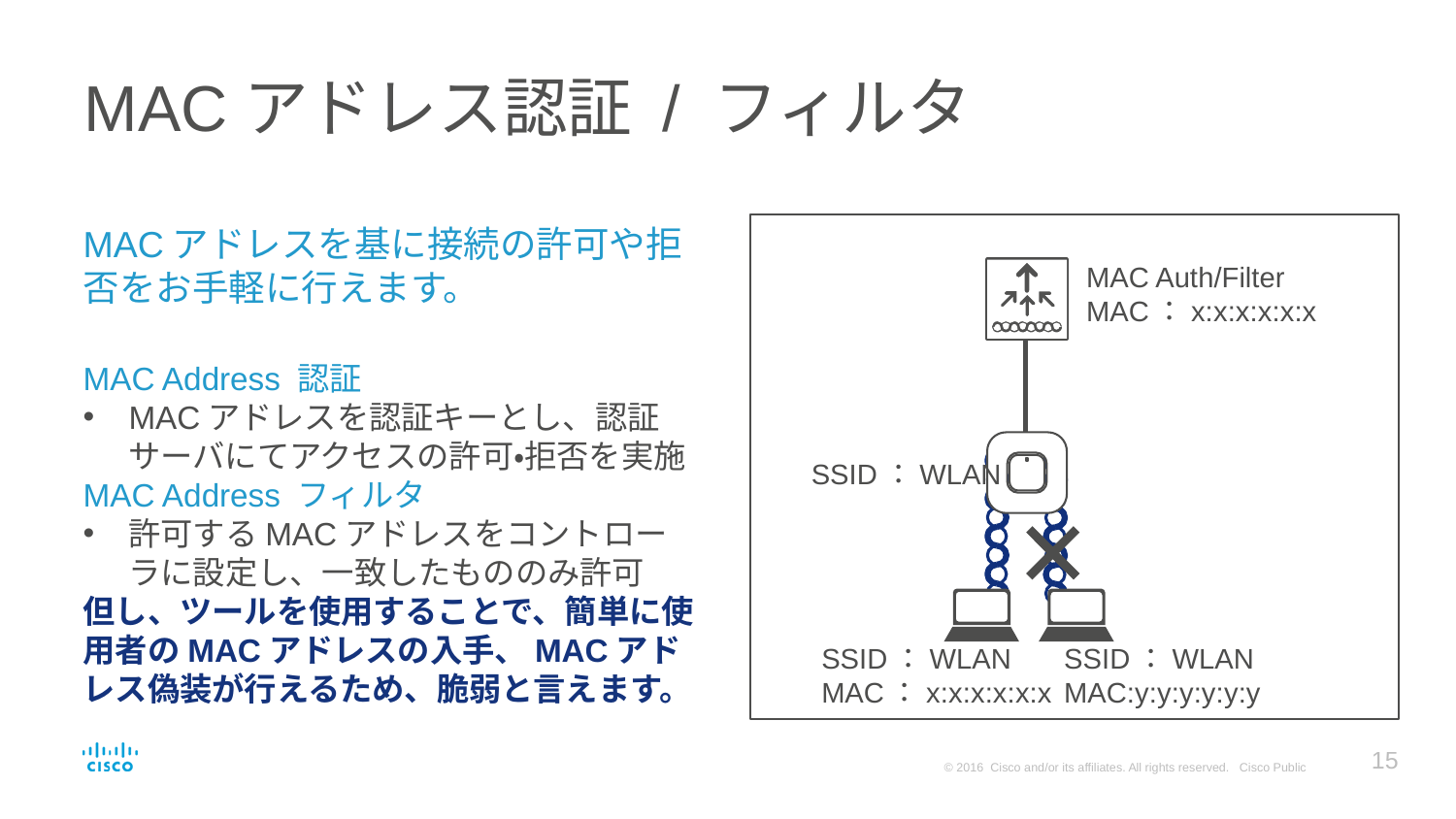

# MACアドレス認証 / フィルタ
MACアドレスを基に接続の許可や拒否をお手軽に行えます。

MAC Auth/Filter
MAC：x:x:x:x:x:x

MAC Address 認証
MACアドレスを認証キーとし、認証サーバにてアクセスの許可・拒否を実施
MAC Address フィルタ
許可するMACアドレスをコントローラに設定し、一致したもののみ許可
但し、ツールを使用することで、簡単に使用者のMACアドレスの入手、MACアドレス偽装が行えるため、脆弱と言えます。

SSID：WLAN

SSID：WLAN
MAC：x:x:x:x:x:x
SSID：WLAN
MAC:y:y:y:y:y:y